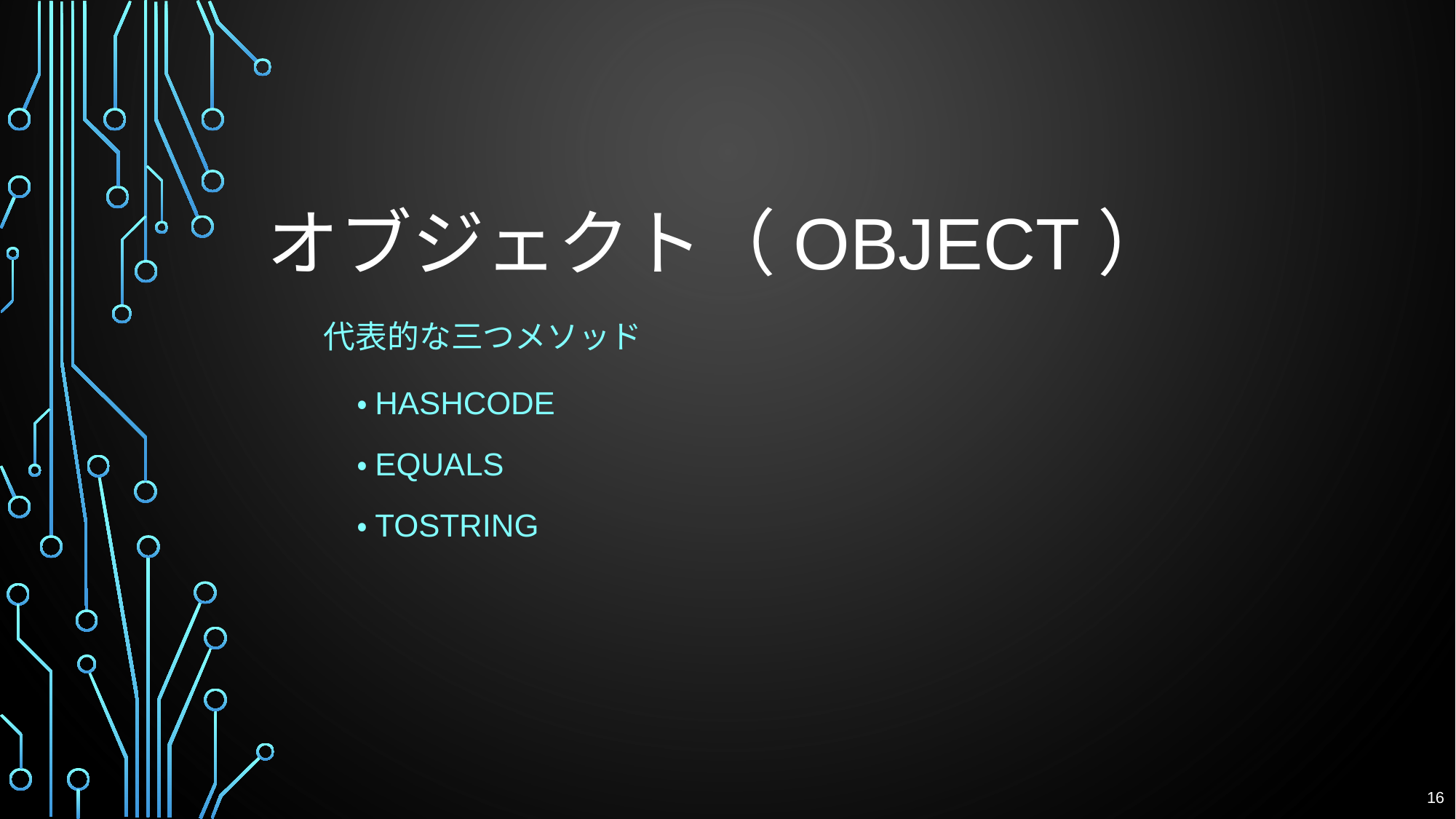

# オブジェクト（Object）
代表的な三つメソッド
・hashcode
・EQUALS
・TOSTRING
16